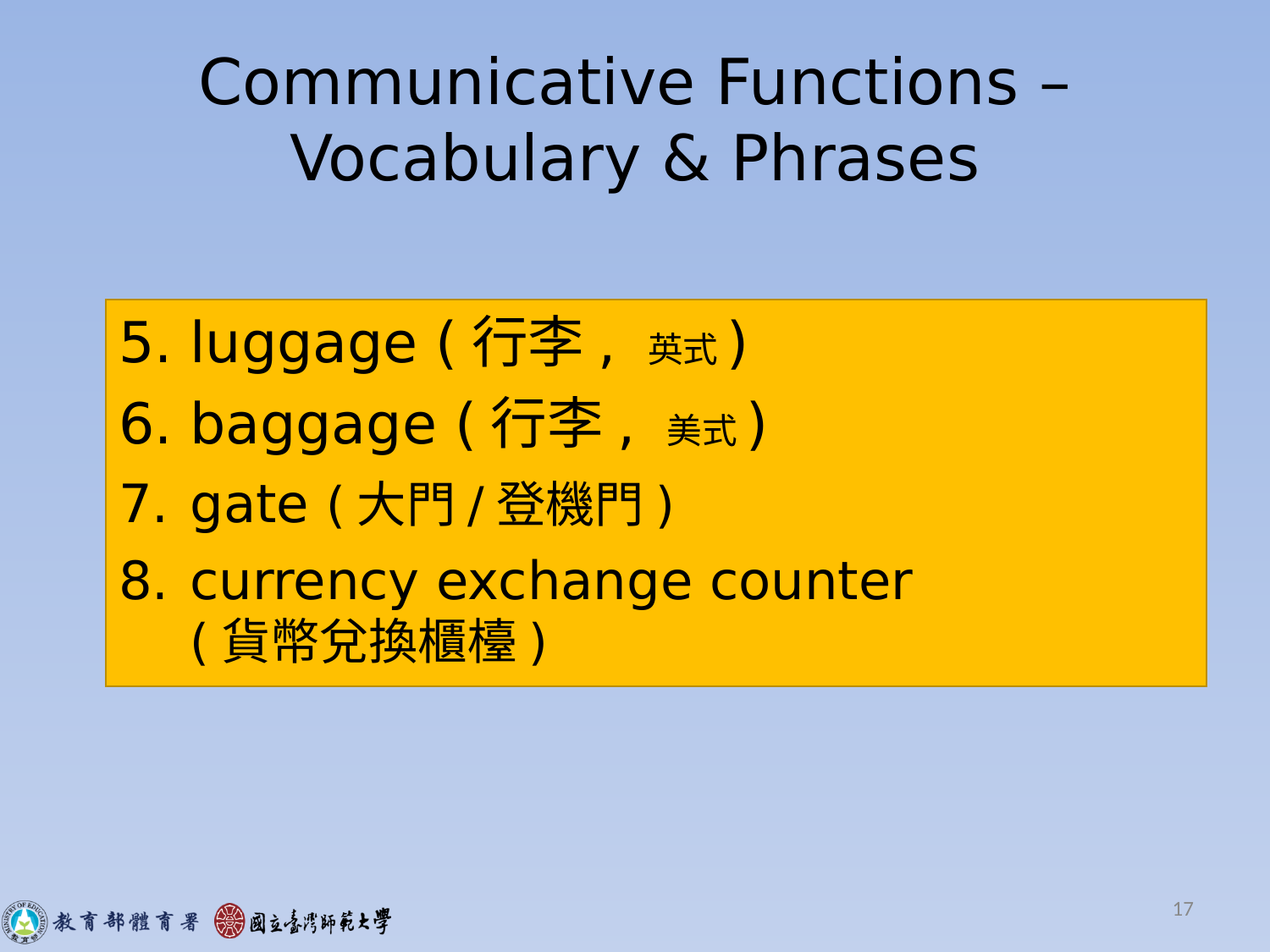

# Communicative Functions – Vocabulary & Phrases
luggage (行李, 英式)
baggage (行李, 美式)
gate (大門/登機門)
currency exchange counter                 (貨幣兌換櫃檯)

17